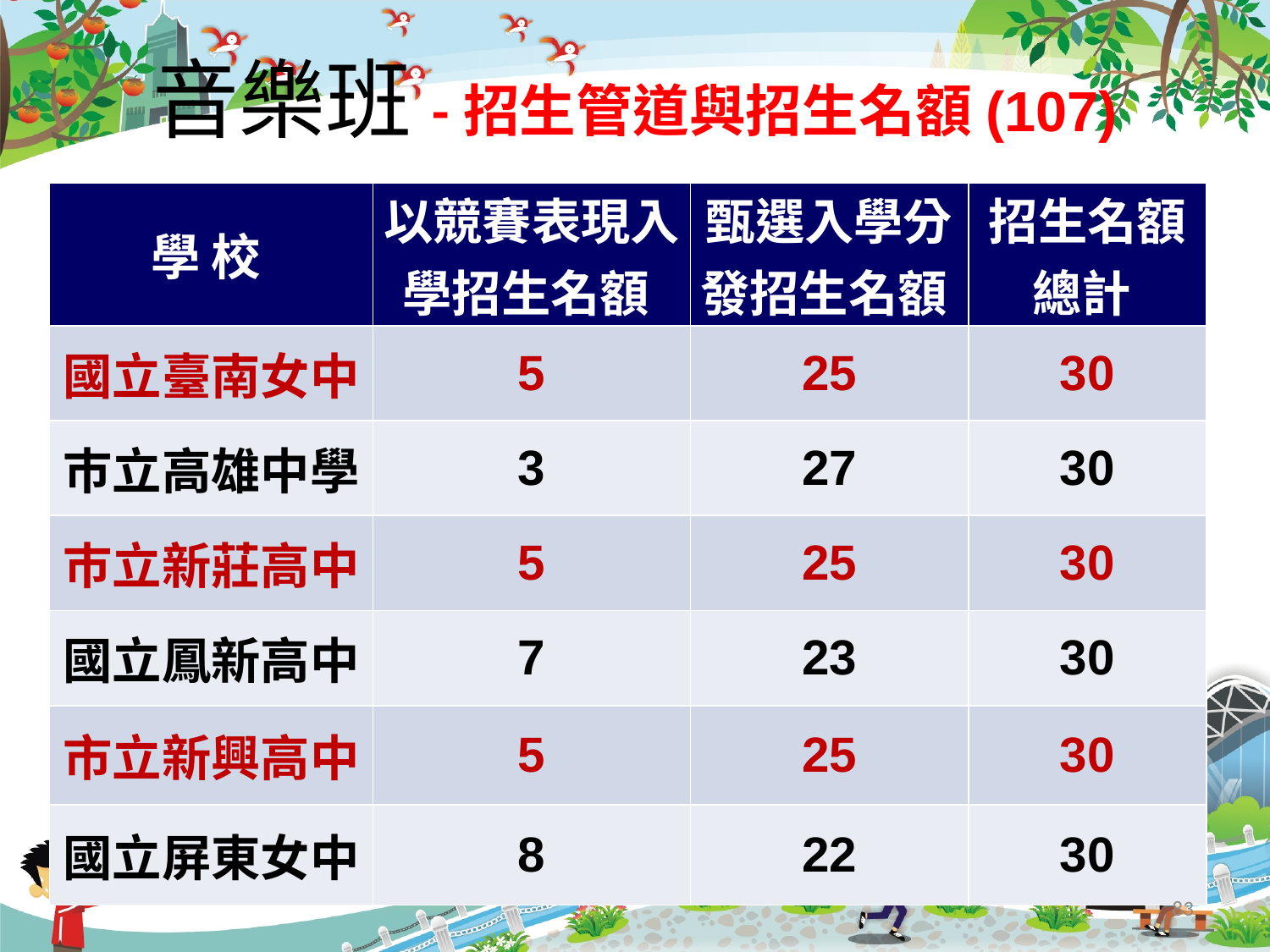

# 音樂班-招生管道與招生名額(107)
| 學 校 | 以競賽表現入學招生名額 | 甄選入學分發招生名額 | 招生名額 總計 |
| --- | --- | --- | --- |
| 國立臺南女中 | 5 | 25 | 30 |
| 巿立高雄中學 | 3 | 27 | 30 |
| 巿立新莊高中 | 5 | 25 | 30 |
| 國立鳳新高中 | 7 | 23 | 30 |
| 市立新興高中 | 5 | 25 | 30 |
| 國立屏東女中 | 8 | 22 | 30 |
83